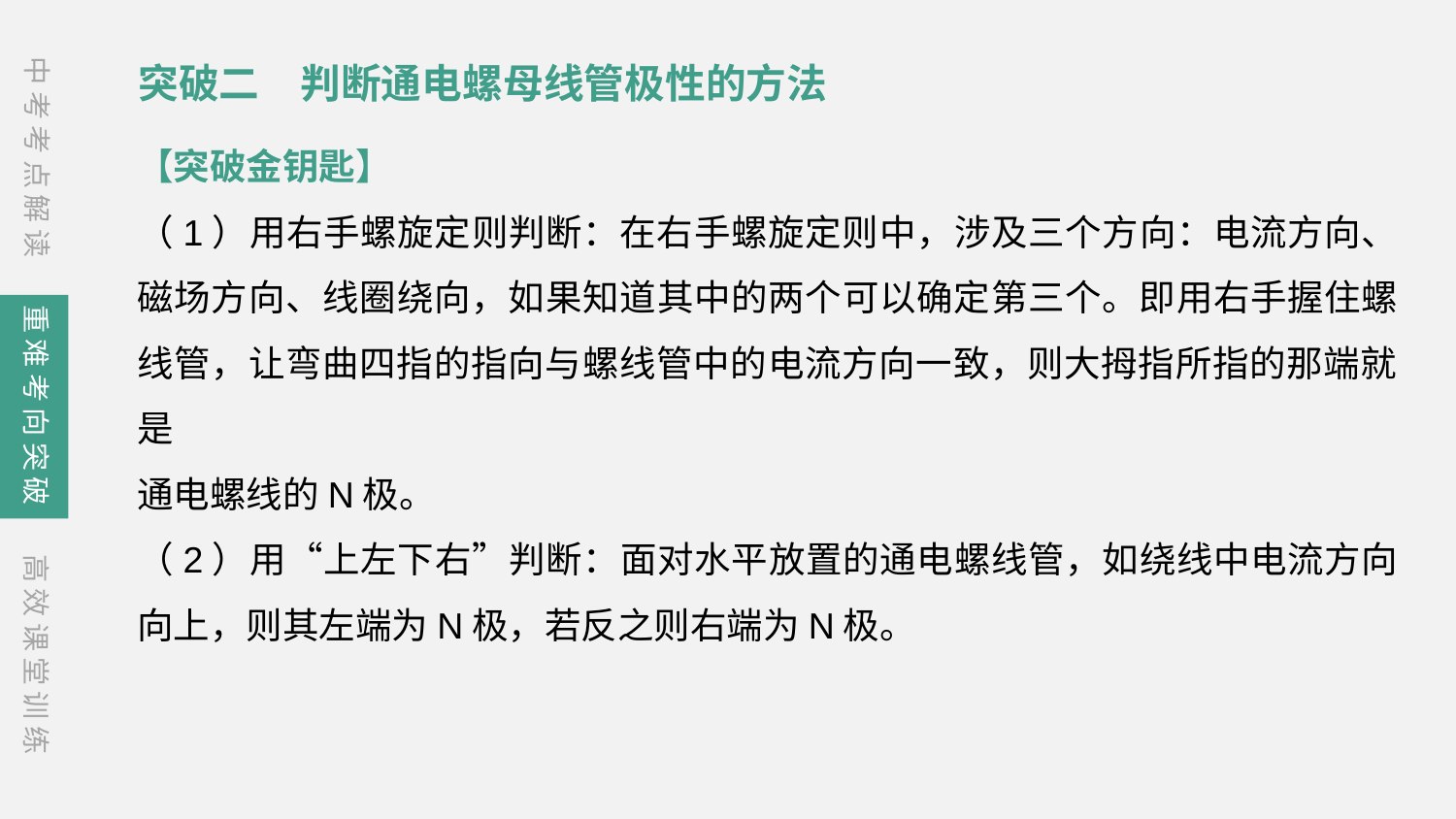

中考考点解读
突破二　判断通电螺母线管极性的方法
【突破金钥匙】
（1）用右手螺旋定则判断：在右手螺旋定则中，涉及三个方向：电流方向、磁场方向、线圈绕向，如果知道其中的两个可以确定第三个。即用右手握住螺线管，让弯曲四指的指向与螺线管中的电流方向一致，则大拇指所指的那端就是
通电螺线的N极。
（2）用“上左下右”判断：面对水平放置的通电螺线管，如绕线中电流方向向上，则其左端为N极，若反之则右端为N极。
重难考向突破

高效课堂训练